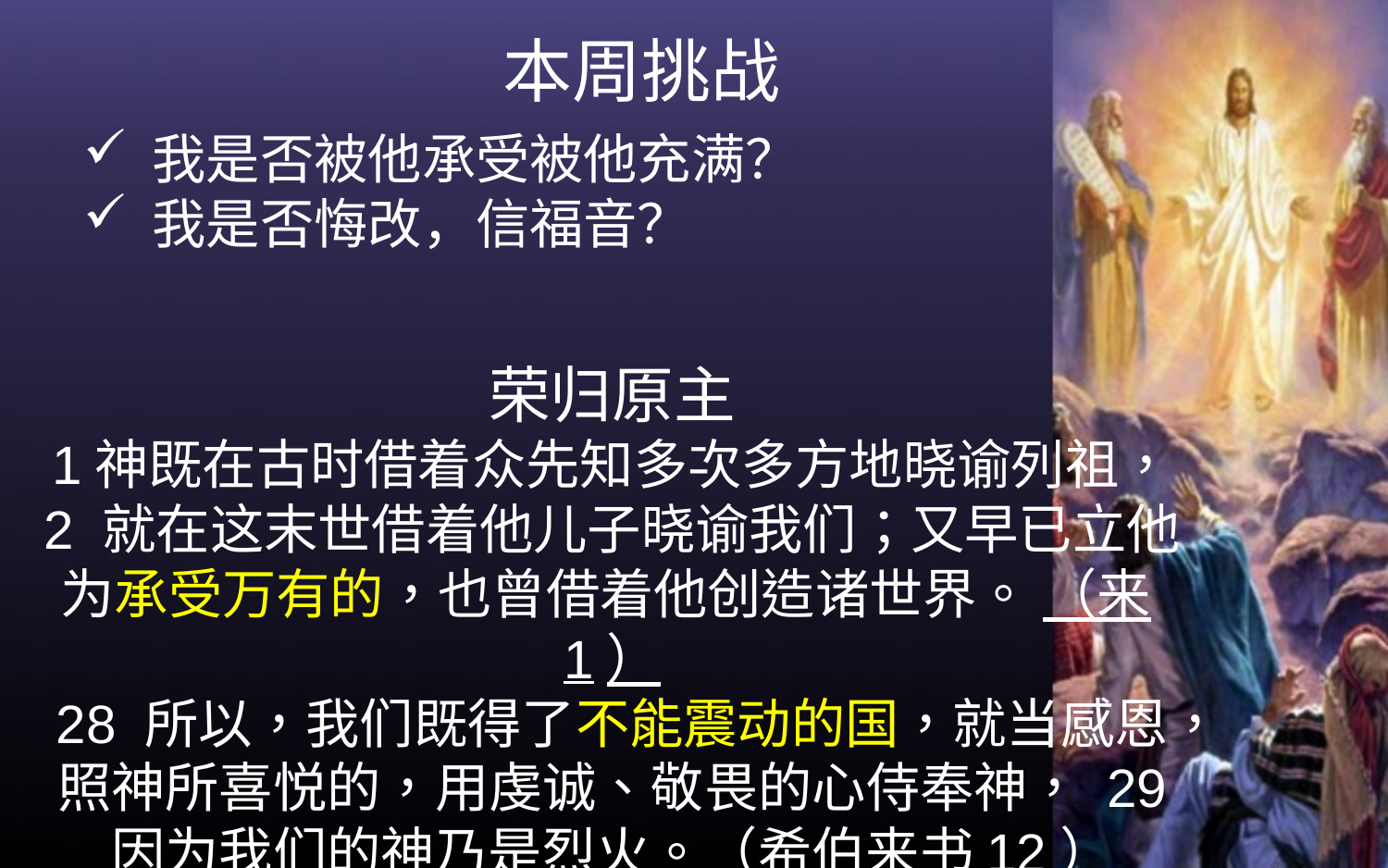

本周挑战
我是否被他承受被他充满？
我是否悔改，信福音？
荣归原主
1神既在古时借着众先知多次多方地晓谕列祖， 2 就在这末世借着他儿子晓谕我们；又早已立他为承受万有的，也曾借着他创造诸世界。 （来1）
28 所以，我们既得了不能震动的国，就当感恩，照神所喜悦的，用虔诚、敬畏的心侍奉神， 29 因为我们的神乃是烈火。（希伯来书12）